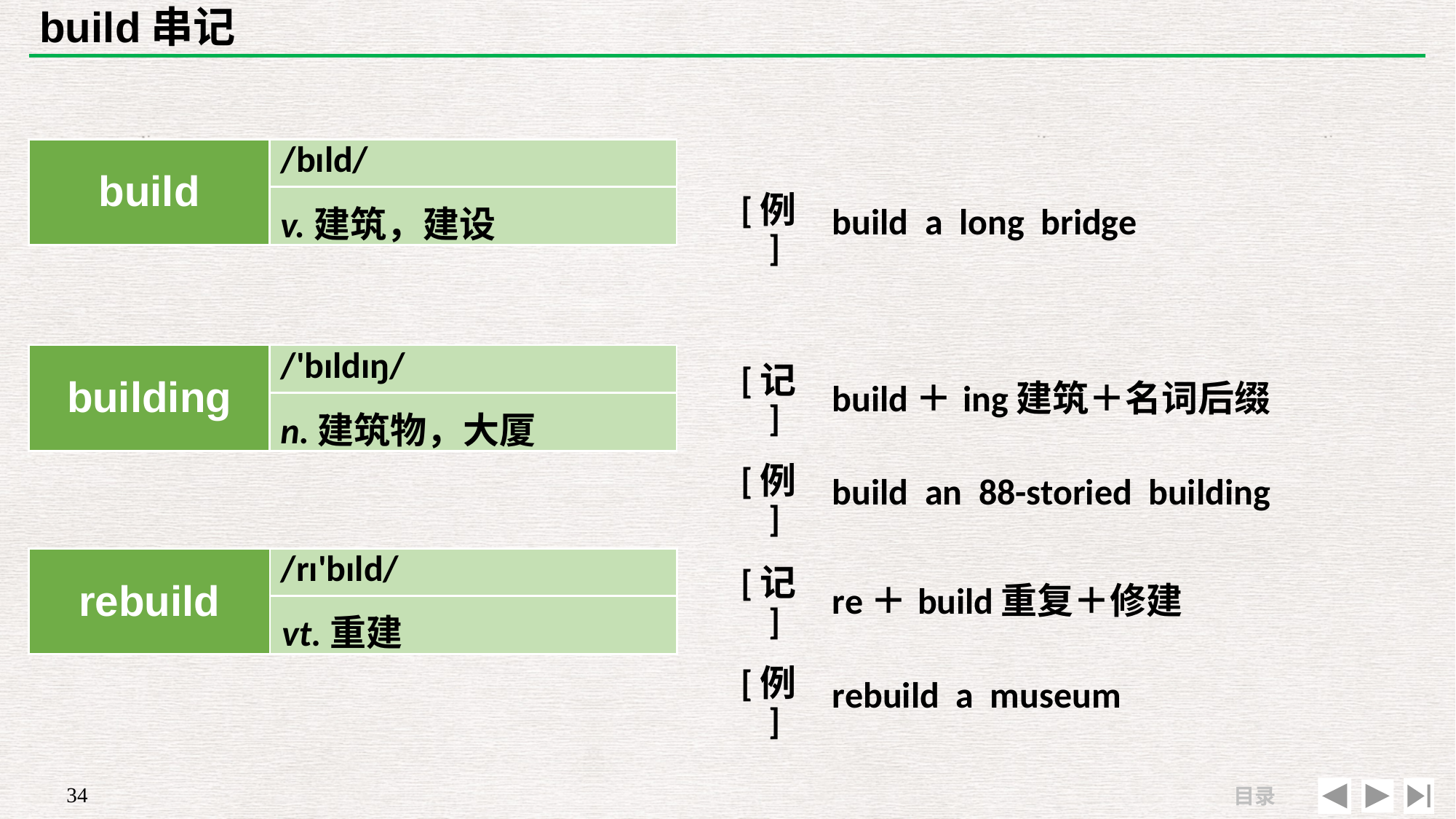

# build串记

|  |  |
| --- | --- |
| [例] | build a long bridge |
| build | /bɪld/ |
| --- | --- |
|  |  |
v.建筑，建设
| building | /'bɪldɪŋ/ |
| --- | --- |
|  |  |
| [记] | build＋ing建筑＋名词后缀 |
| --- | --- |
| [例] | build an 88-storied building |
n.建筑物，大厦
| rebuild | /rɪ'bɪld/ |
| --- | --- |
|  |  |
| [记] | re＋build重复＋修建 |
| --- | --- |
| [例] | rebuild a museum |
vt.重建